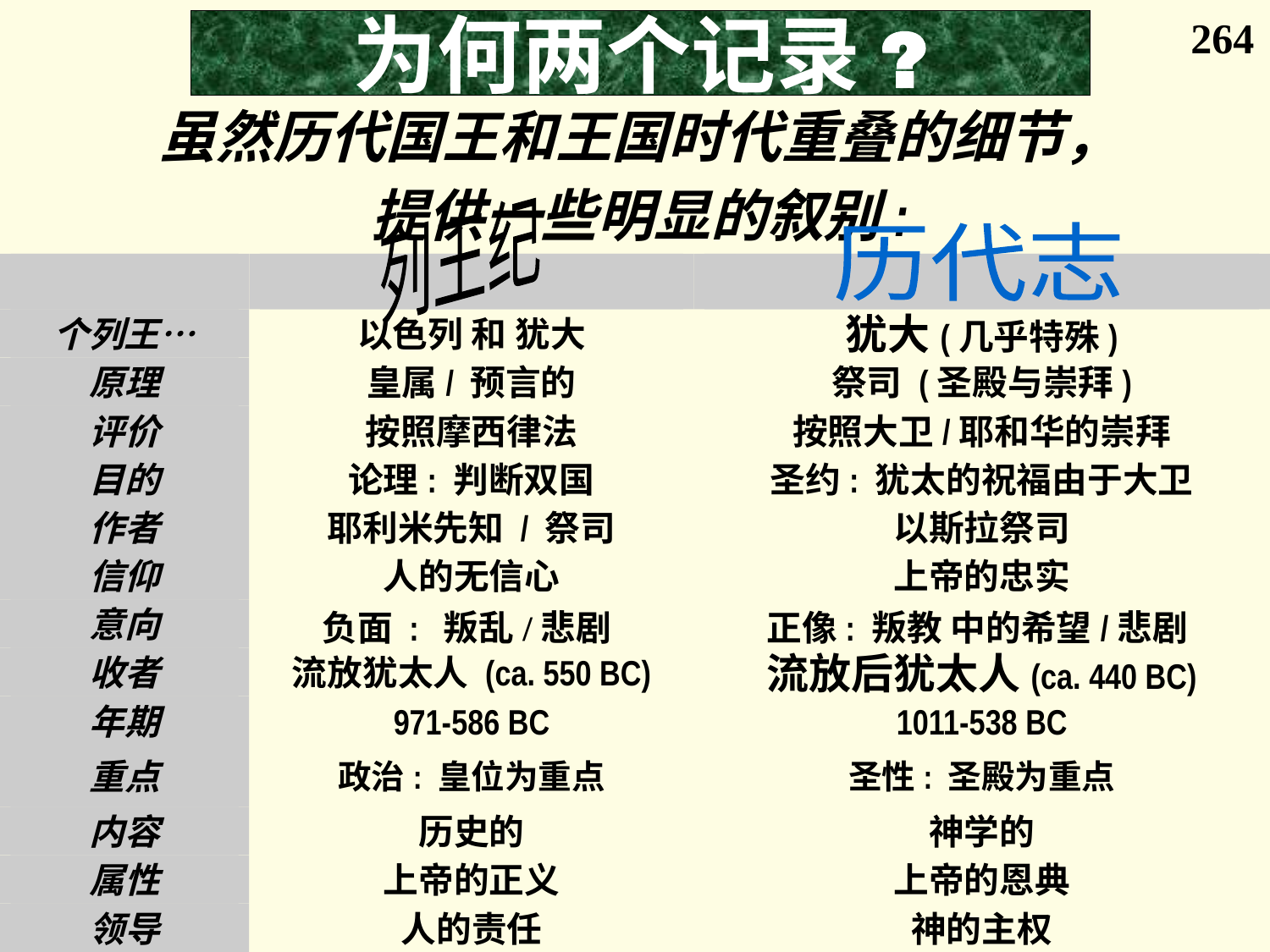

264
# 为何两个记录?
虽然历代国王和王国时代重叠的细节，
提供一些明显的叙别:
列王纪
历代志

个列王…

以色列 和 犹大

犹大(几乎特殊)

原理

皇属/ 预言的

祭司 (圣殿与崇拜)

评价

按照摩西律法

按照大卫/耶和华的崇拜

目的

论理: 判断双国

圣约: 犹太的祝福由于大卫

作者

耶利米先知 / 祭司

以斯拉祭司

信仰

人的无信心

上帝的忠实

意向

负面 :  叛乱/悲剧

正像: 叛教 中的希望/悲剧

收者

流放犹太人 (ca. 550 BC)

流放后犹太人(ca. 440 BC)

年期

971-586 BC

1011-538 BC

重点

政治: 皇位为重点

圣性: 圣殿为重点

内容

历史的

神学的

属性

上帝的正义

上帝的恩典

领导

人的责任

神的主权